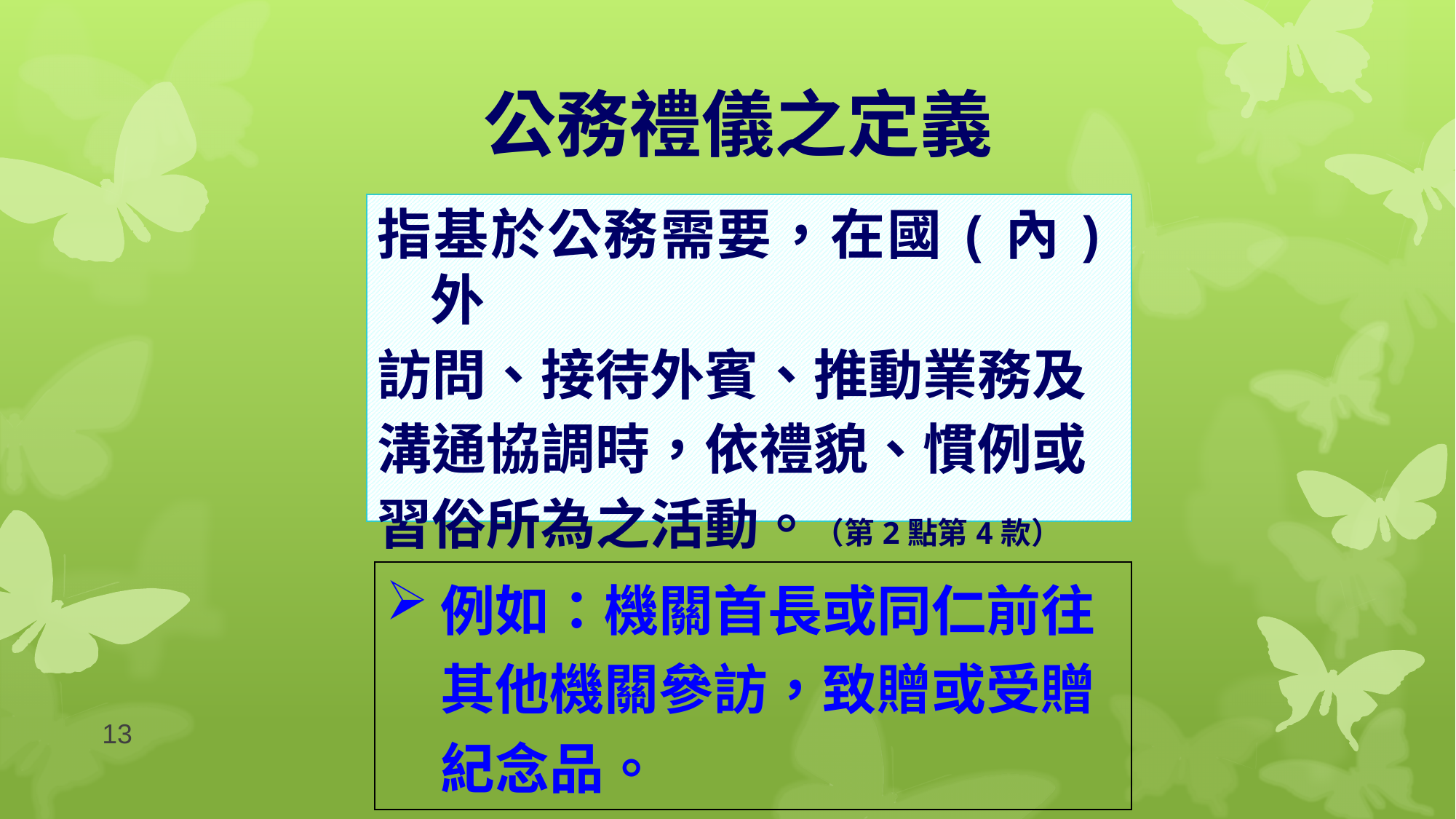

公務禮儀之定義
指基於公務需要，在國(內)外
訪問、接待外賓、推動業務及
溝通協調時，依禮貌、慣例或
習俗所為之活動。（第2點第4款）
| 例如：機關首長或同仁前往其他機關參訪，致贈或受贈紀念品。 |
| --- |
13